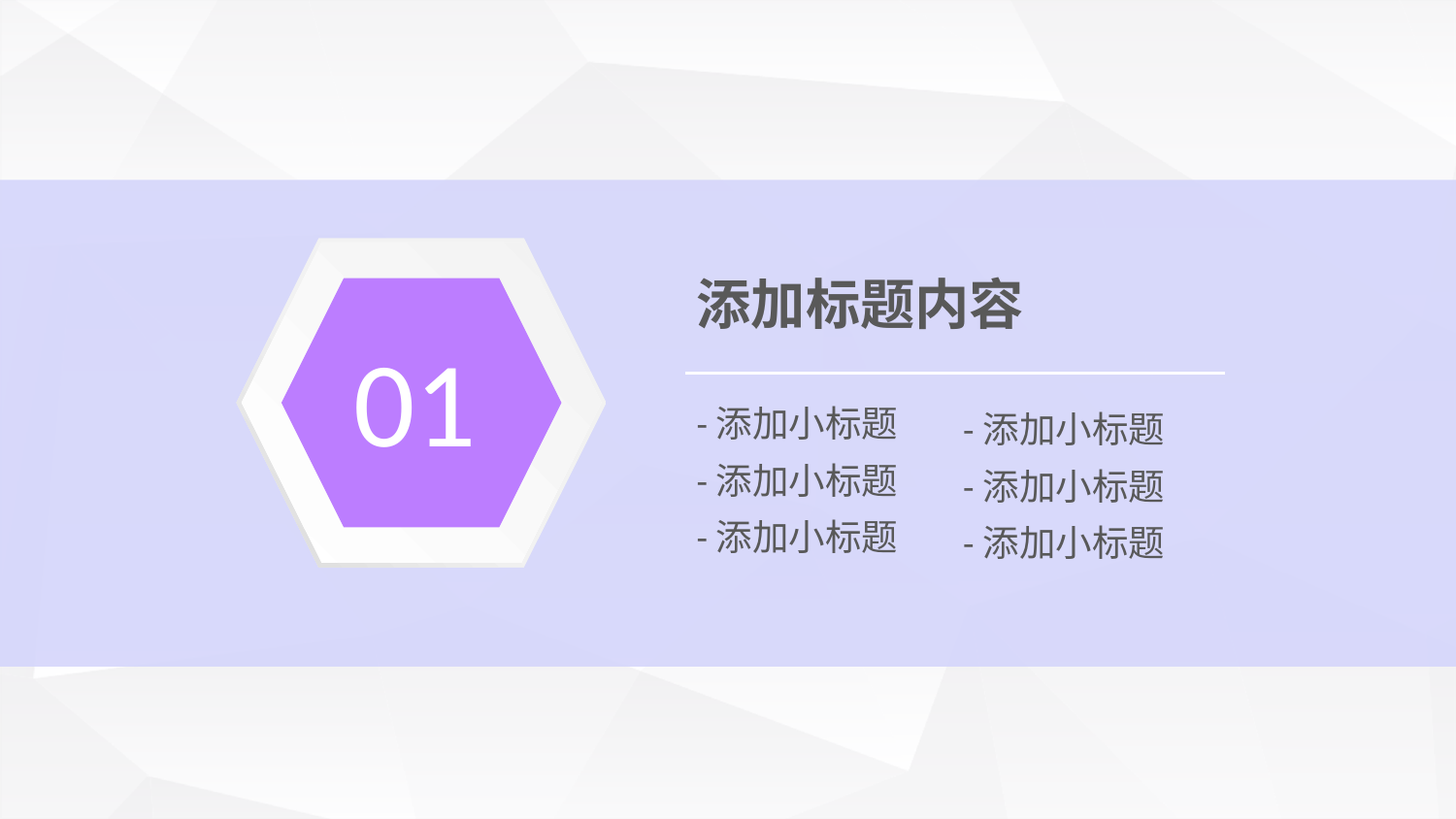

添加标题内容
01
-添加小标题
-添加小标题
-添加小标题
-添加小标题
-添加小标题
-添加小标题